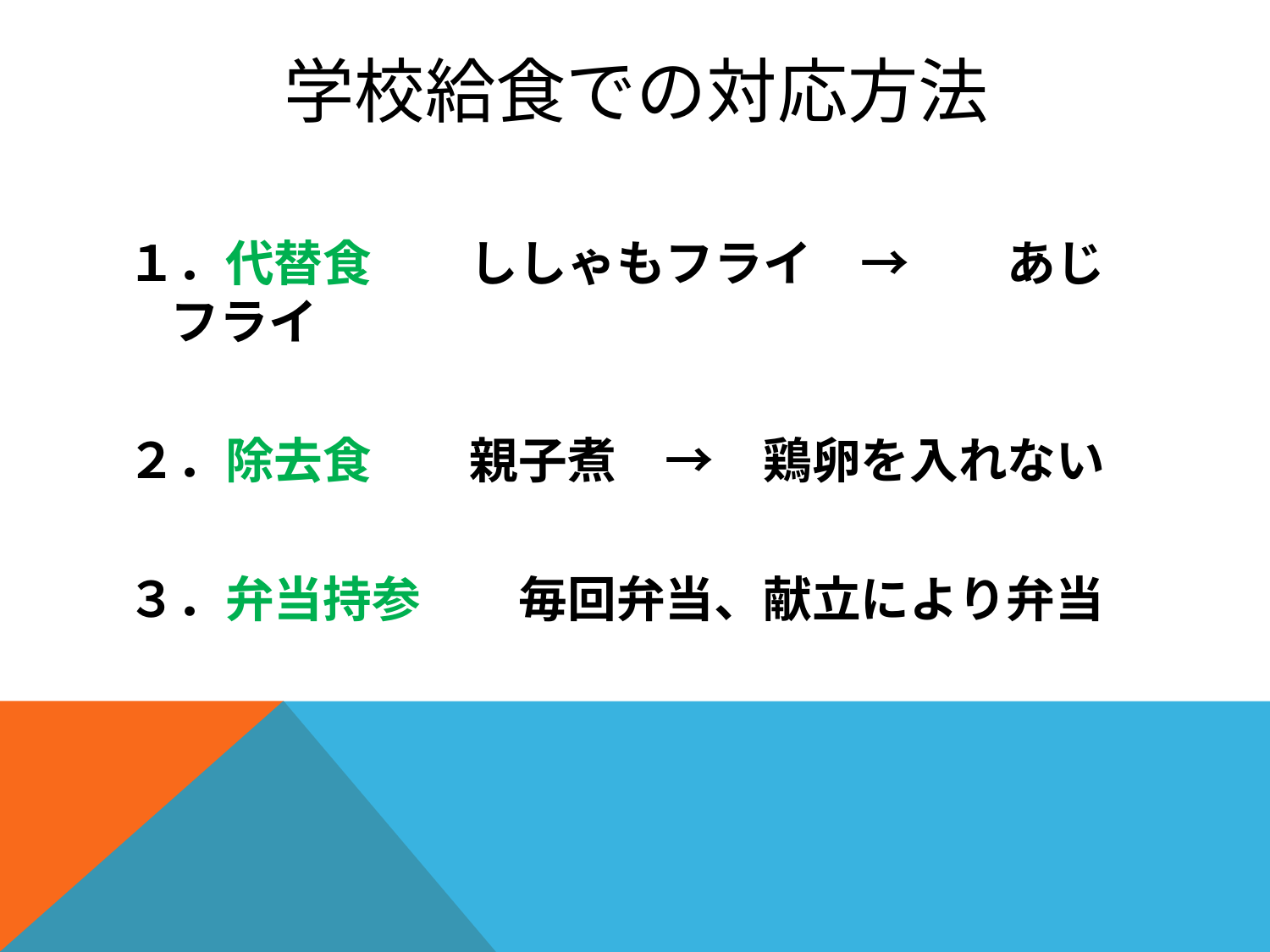

# 学校給食での対応方法
１．代替食　　ししゃもフライ　→　　あじフライ

２．除去食　　親子煮　→　鶏卵を入れない

３．弁当持参　　毎回弁当、献立により弁当